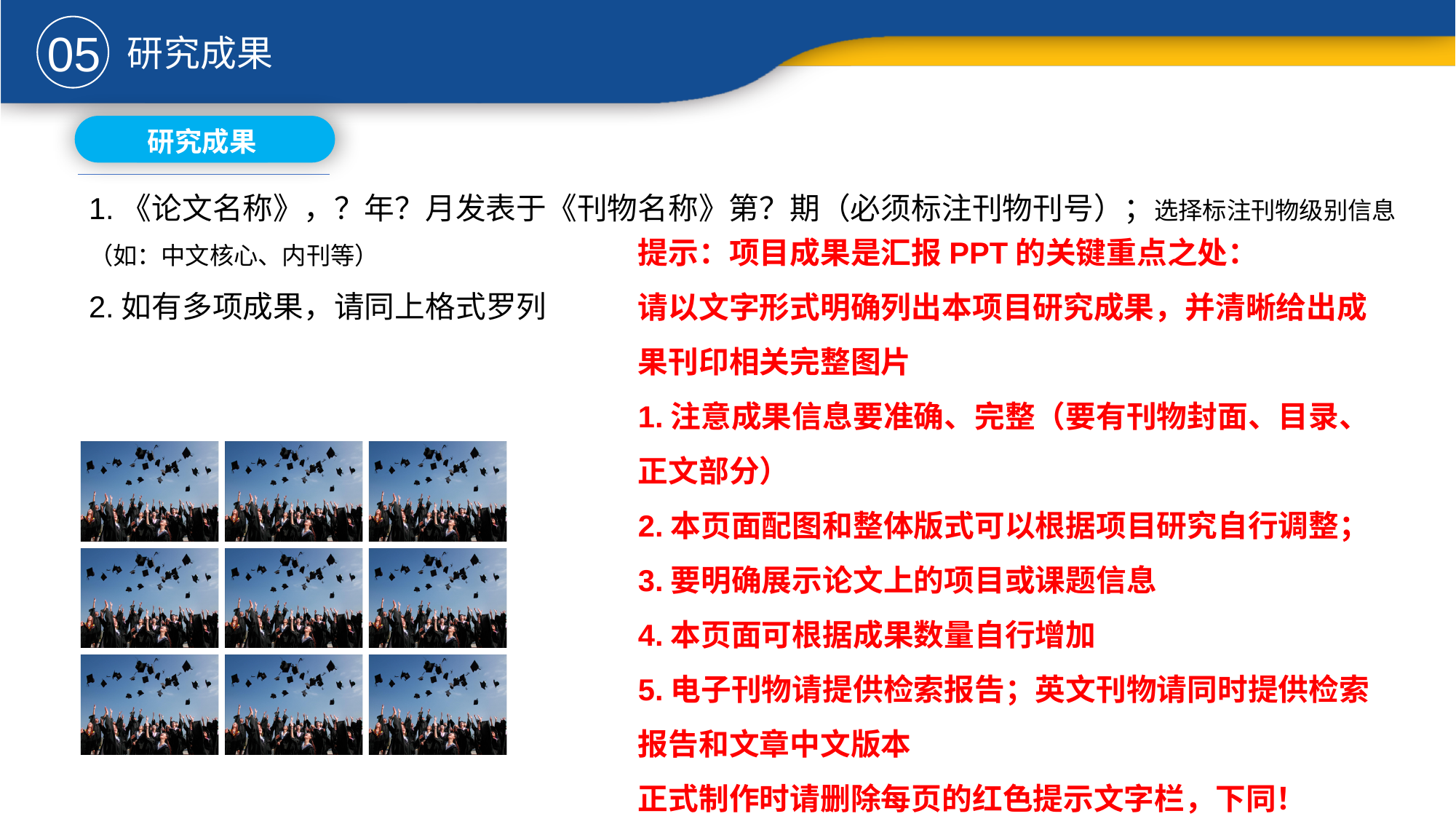

05
研究成果

研究成果
1.《论文名称》，？年？月发表于《刊物名称》第？期（必须标注刊物刊号）；选择标注刊物级别信息（如：中文核心、内刊等）
2.如有多项成果，请同上格式罗列
提示：项目成果是汇报PPT的关键重点之处：
请以文字形式明确列出本项目研究成果，并清晰给出成果刊印相关完整图片
1.注意成果信息要准确、完整（要有刊物封面、目录、正文部分）
2.本页面配图和整体版式可以根据项目研究自行调整；
3.要明确展示论文上的项目或课题信息
4.本页面可根据成果数量自行增加
5.电子刊物请提供检索报告；英文刊物请同时提供检索报告和文章中文版本
正式制作时请删除每页的红色提示文字栏，下同！